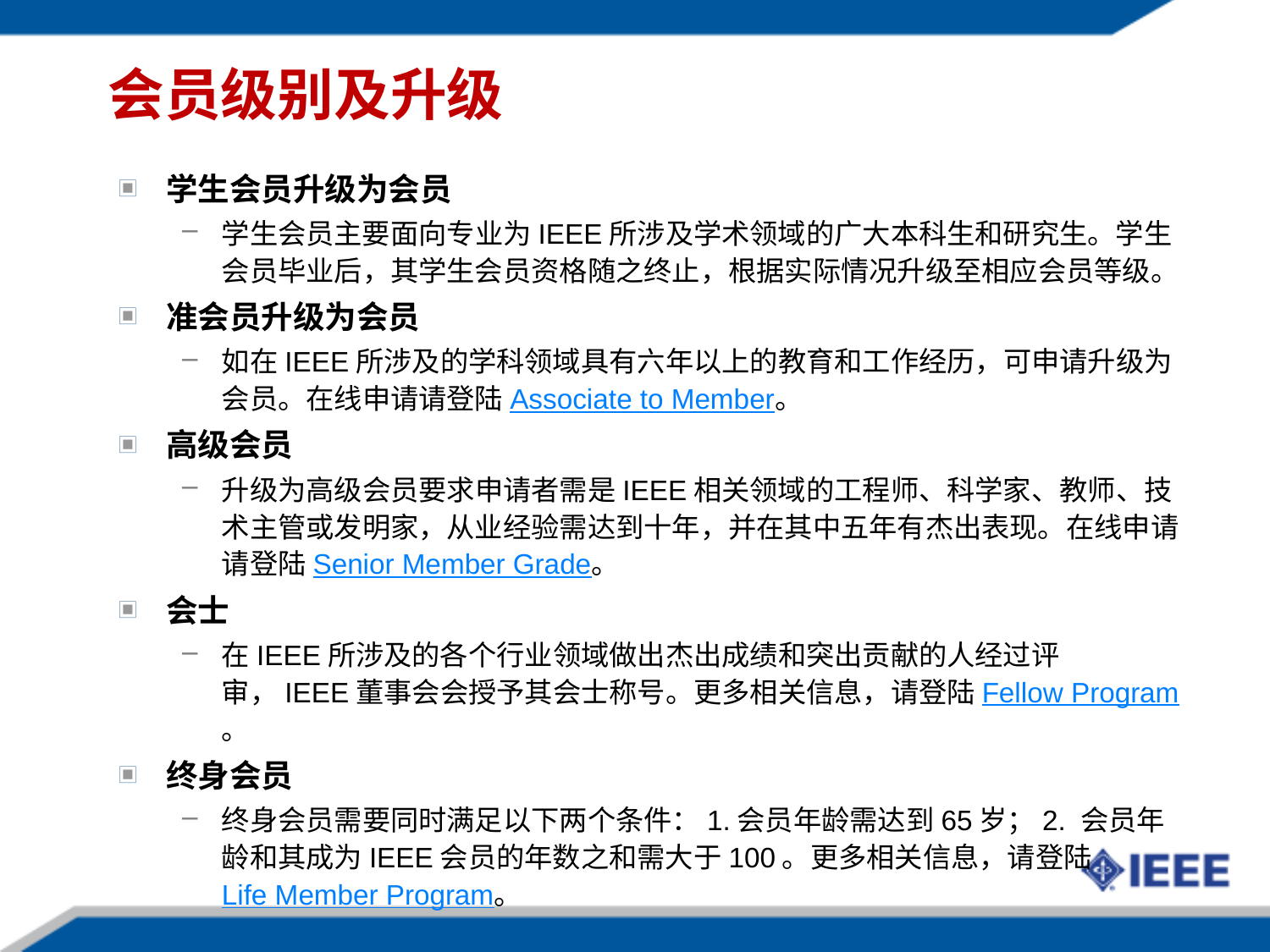

# 会员级别及升级
学生会员升级为会员
学生会员主要面向专业为IEEE所涉及学术领域的广大本科生和研究生。学生会员毕业后，其学生会员资格随之终止，根据实际情况升级至相应会员等级。
准会员升级为会员
如在IEEE所涉及的学科领域具有六年以上的教育和工作经历，可申请升级为会员。在线申请请登陆Associate to Member。
高级会员
升级为高级会员要求申请者需是IEEE相关领域的工程师、科学家、教师、技术主管或发明家，从业经验需达到十年，并在其中五年有杰出表现。在线申请请登陆Senior Member Grade。
会士
在IEEE所涉及的各个行业领域做出杰出成绩和突出贡献的人经过评审，IEEE董事会会授予其会士称号。更多相关信息，请登陆Fellow Program。
终身会员
终身会员需要同时满足以下两个条件：1.会员年龄需达到65岁；2. 会员年龄和其成为IEEE会员的年数之和需大于100。更多相关信息，请登陆Life Member Program。

69